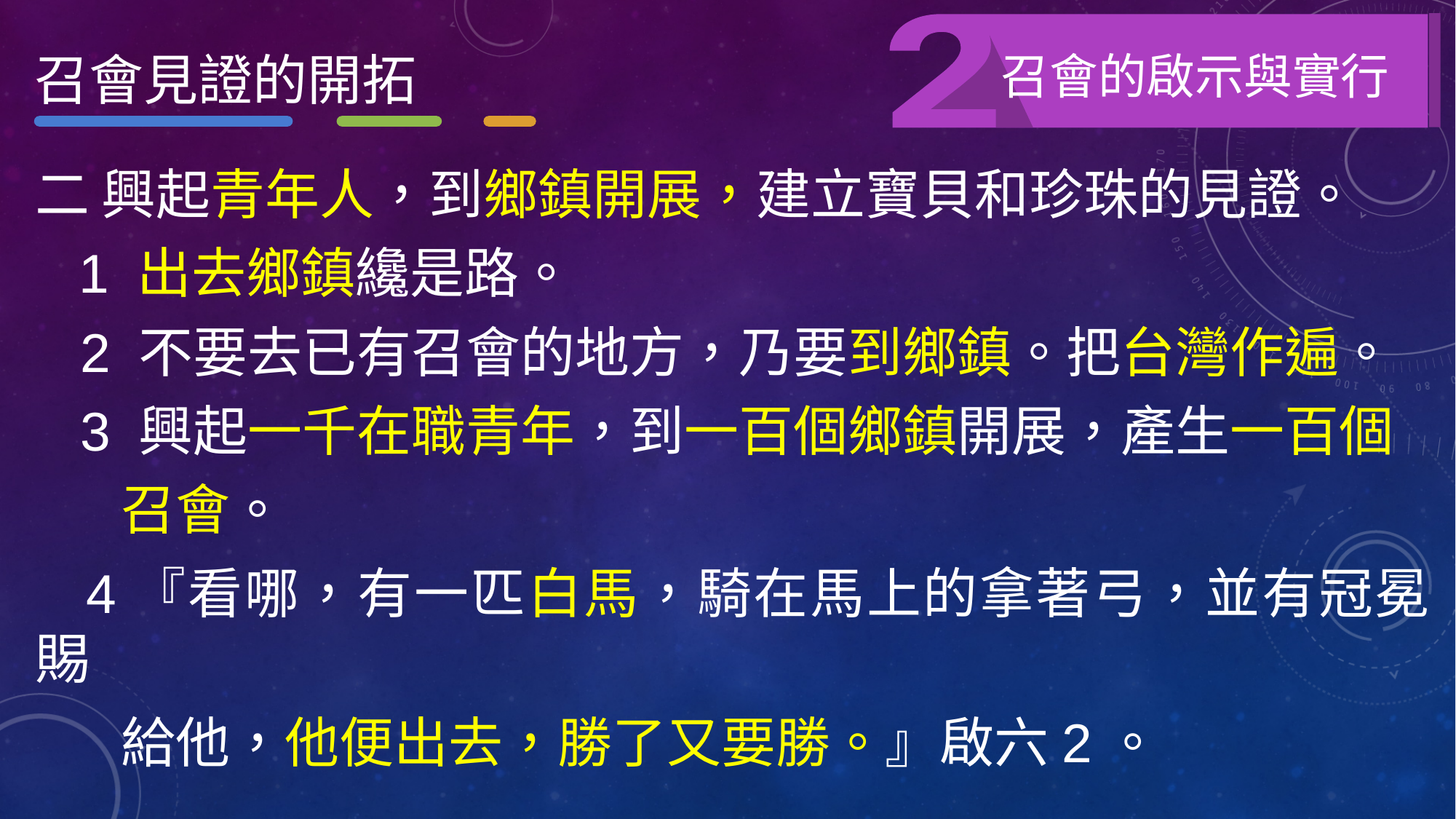

召會的啟示與實行

召會見證的開拓
召會的啟示與實行

二 興起青年人，到鄉鎮開展，建立寶貝和珍珠的見證。
   1 出去鄉鎮纔是路。
   2 不要去已有召會的地方，乃要到鄉鎮。把台灣作遍。
   3 興起一千在職青年，到一百個鄉鎮開展，產生一百個
      召會。
   4『看哪，有一匹白馬，騎在馬上的拿著弓，並有冠冕賜
      給他，他便出去，勝了又要勝。』啟六2。